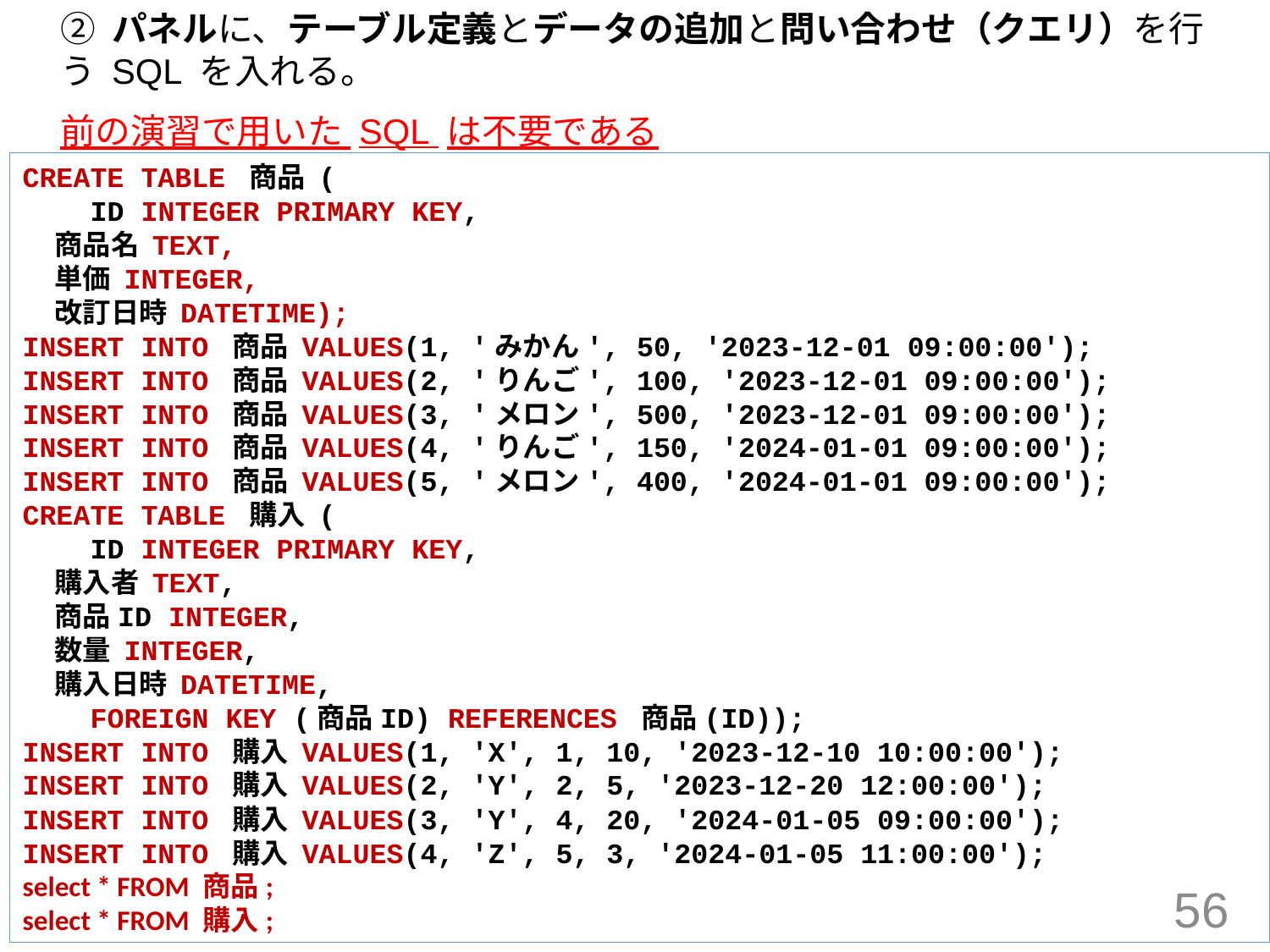

② パネルに、テーブル定義とデータの追加と問い合わせ（クエリ）を行う SQL を入れる。
前の演習で用いた SQL は不要である

CREATE TABLE 商品 (
    ID INTEGER PRIMARY KEY,
    商品名 TEXT,
    単価 INTEGER,
    改訂日時 DATETIME);
INSERT INTO 商品 VALUES(1, 'みかん', 50, '2023-12-01 09:00:00');
INSERT INTO 商品 VALUES(2, 'りんご', 100, '2023-12-01 09:00:00');
INSERT INTO 商品 VALUES(3, 'メロン', 500, '2023-12-01 09:00:00');
INSERT INTO 商品 VALUES(4, 'りんご', 150, '2024-01-01 09:00:00');
INSERT INTO 商品 VALUES(5, 'メロン', 400, '2024-01-01 09:00:00');
CREATE TABLE 購入 (
    ID INTEGER PRIMARY KEY,
    購入者 TEXT,
    商品ID INTEGER,
    数量 INTEGER,
    購入日時 DATETIME,
    FOREIGN KEY (商品ID) REFERENCES 商品(ID));
INSERT INTO 購入 VALUES(1, 'X', 1, 10, '2023-12-10 10:00:00');
INSERT INTO 購入 VALUES(2, 'Y', 2, 5, '2023-12-20 12:00:00');
INSERT INTO 購入 VALUES(3, 'Y', 4, 20, '2024-01-05 09:00:00');
INSERT INTO 購入 VALUES(4, 'Z', 5, 3, '2024-01-05 11:00:00');
select * FROM 商品;
select * FROM 購入;
56